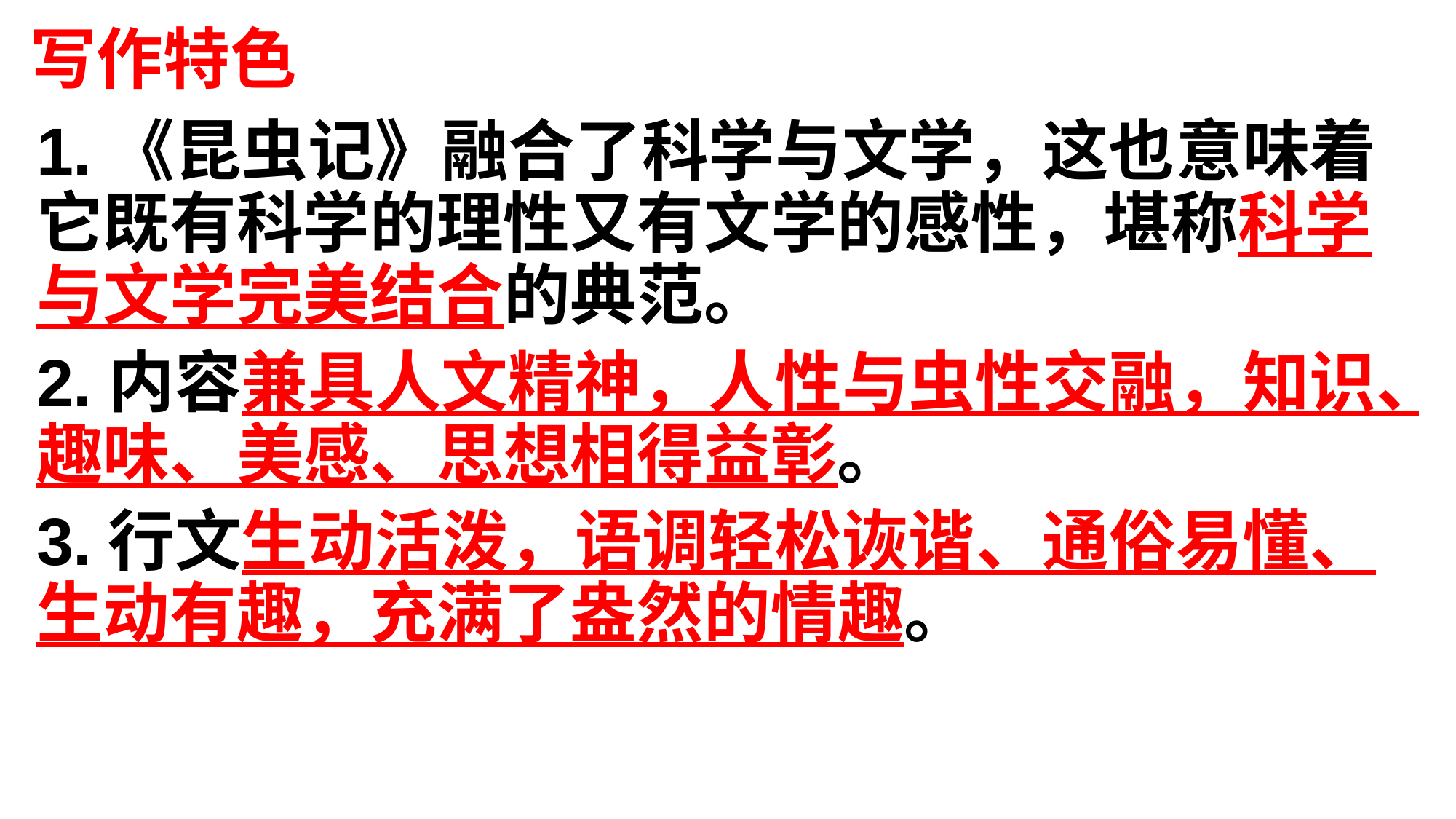

# 写作特色
1.《昆虫记》融合了科学与文学，这也意味着它既有科学的理性又有文学的感性，堪称科学与文学完美结合的典范。
2.内容兼具人文精神，人性与虫性交融，知识、趣味、美感、思想相得益彰。
3.行文生动活泼，语调轻松诙谐、通俗易懂、生动有趣，充满了盎然的情趣。